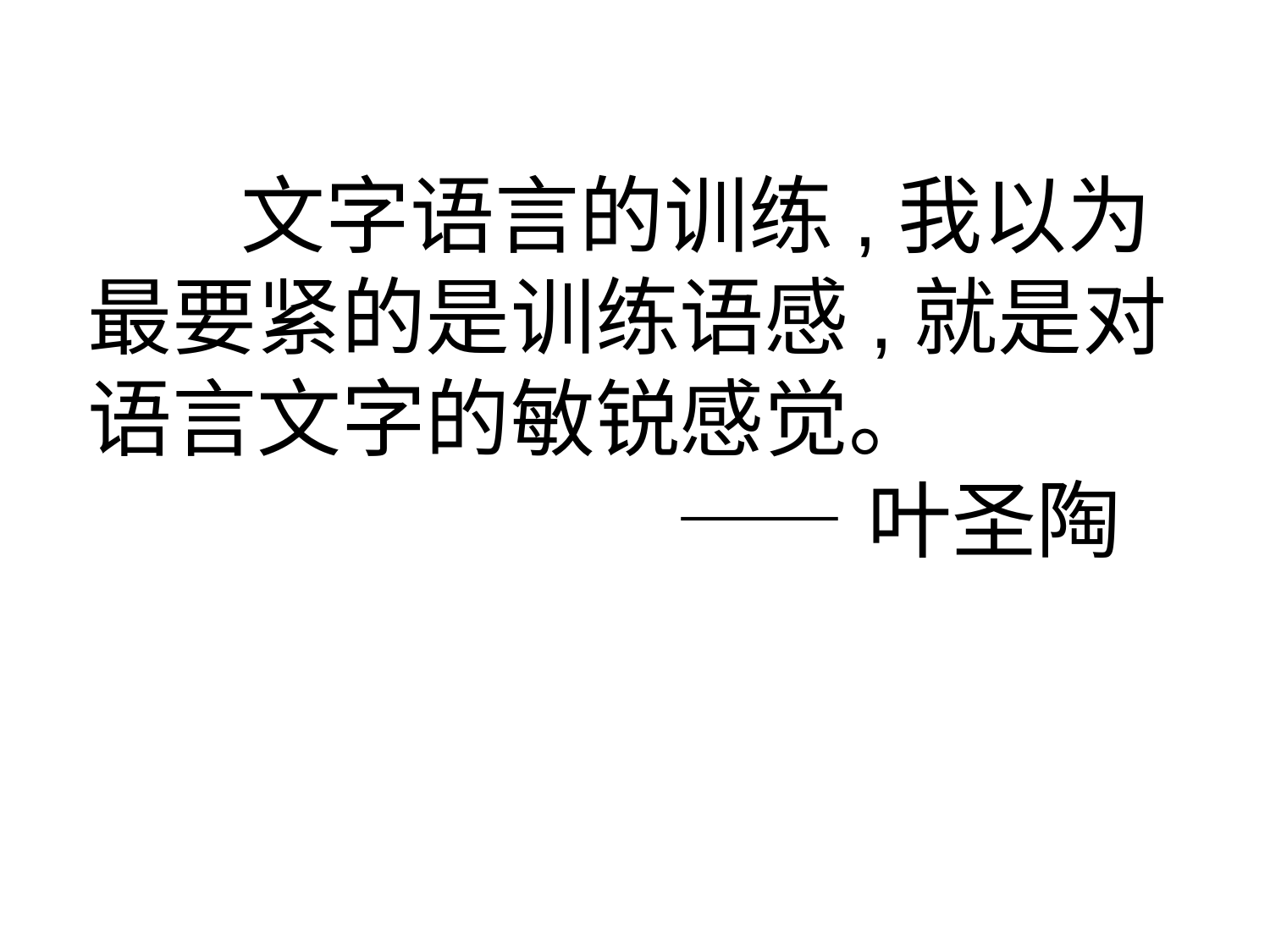

文字语言的训练,我以为最要紧的是训练语感,就是对语言文字的敏锐感觉。
                               ——叶圣陶